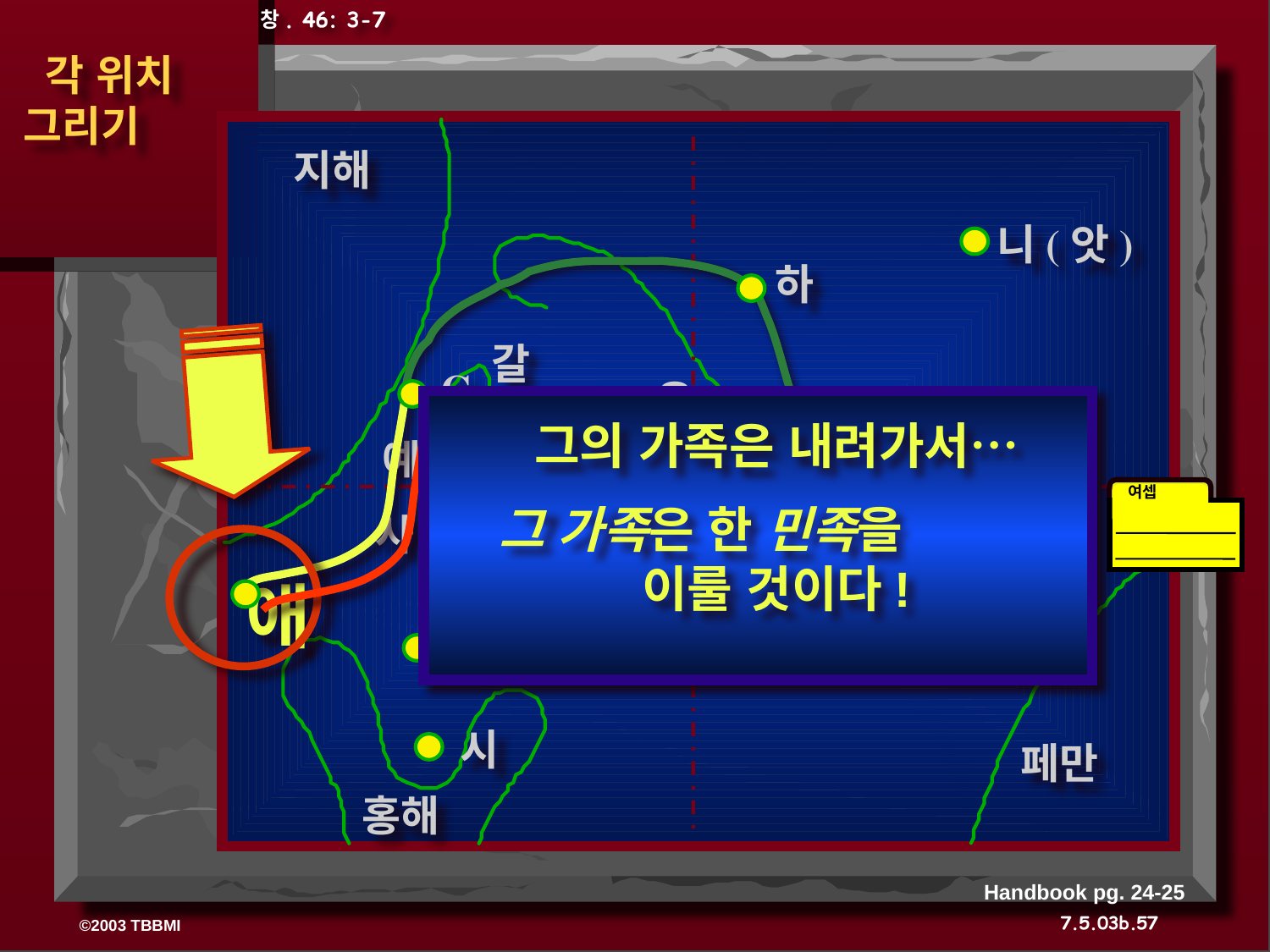

창. 46: 3-7

 각 위치
그리기

지해

니(앗)

하

갈
C

유

그의 가족은 내려가서…
그 가족은 한 민족을            이룰 것이다!

바

예
느

여셉

사

애

우
가

시
페만

홍해
Handbook pg. 24-25
57